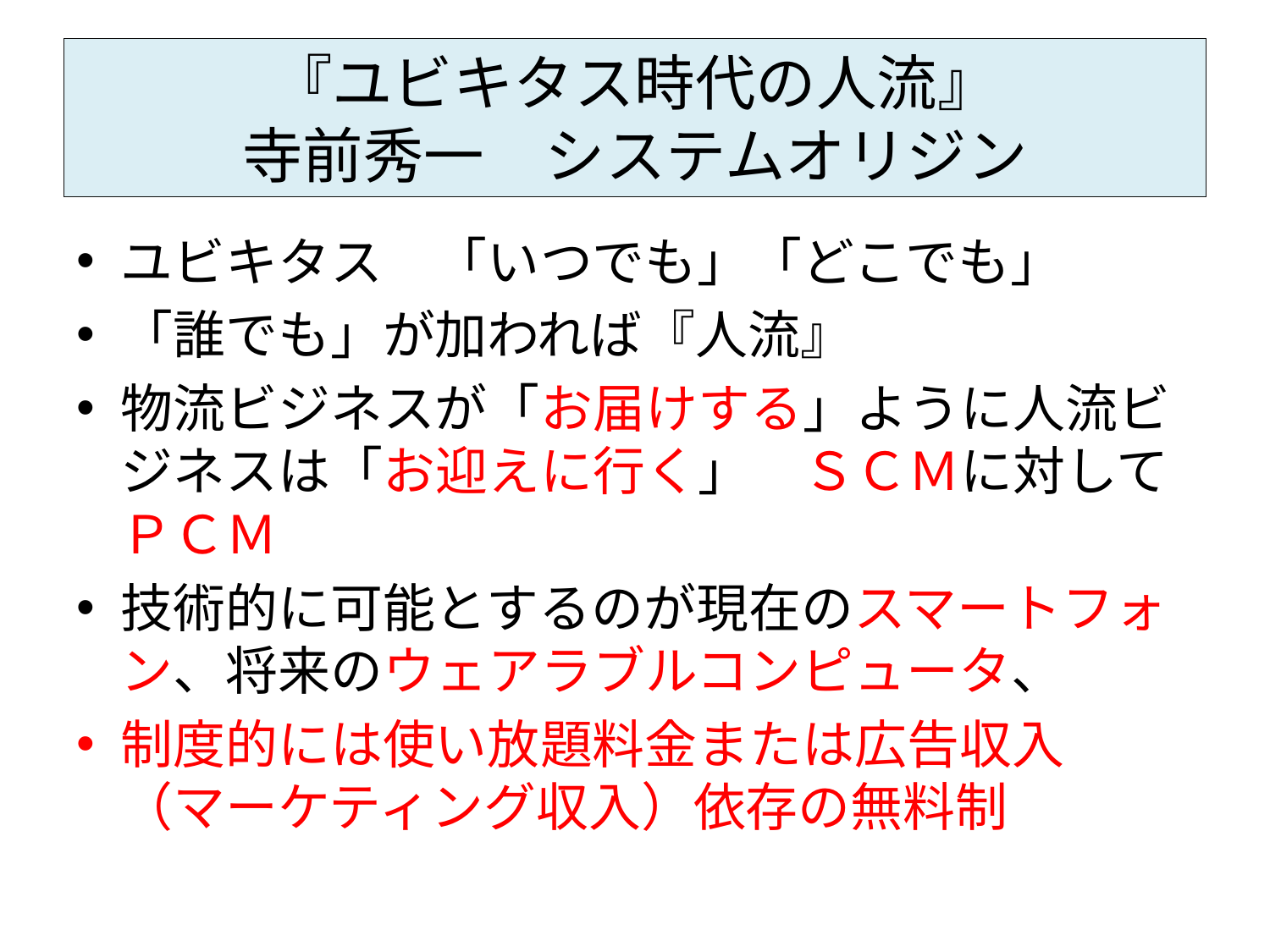

# 『ユビキタス時代の人流』 寺前秀一　システムオリジン
ユビキタス　「いつでも」「どこでも」
「誰でも」が加われば『人流』
物流ビジネスが「お届けする」ように人流ビジネスは「お迎えに行く」　ＳＣＭに対してＰＣＭ
技術的に可能とするのが現在のスマートフォン、将来のウェアラブルコンピュータ、
制度的には使い放題料金または広告収入（マーケティング収入）依存の無料制